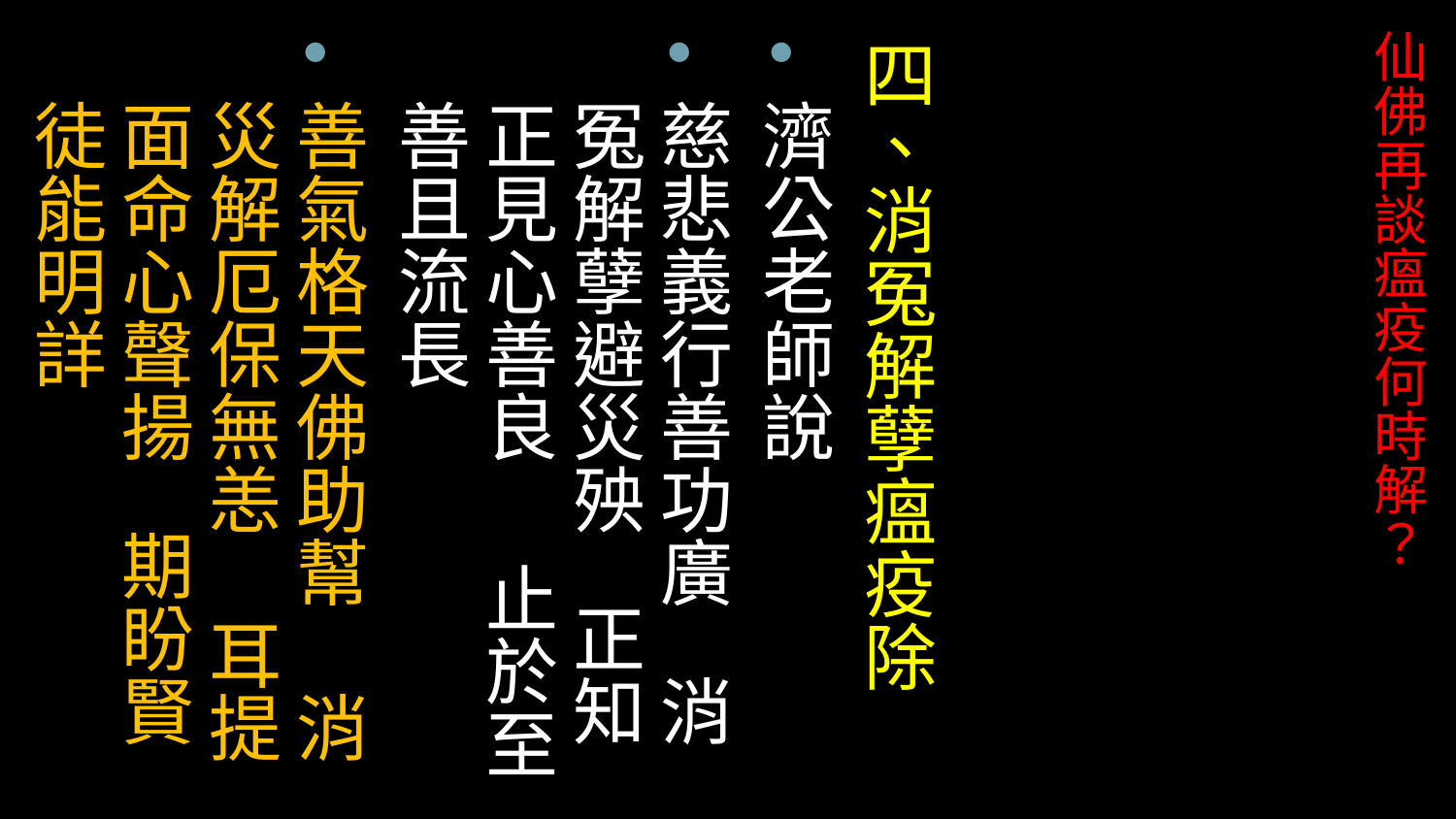

四、消冤解孽瘟疫除
濟公老師說
慈悲義行善功廣    消冤解孽避災殃    正知正見心善良      止於至善且流長
善氣格天佛助幫     消災解厄保無恙     耳提面命心聲揚    期盼賢徒能明詳
# 仙佛再談瘟疫何時解？